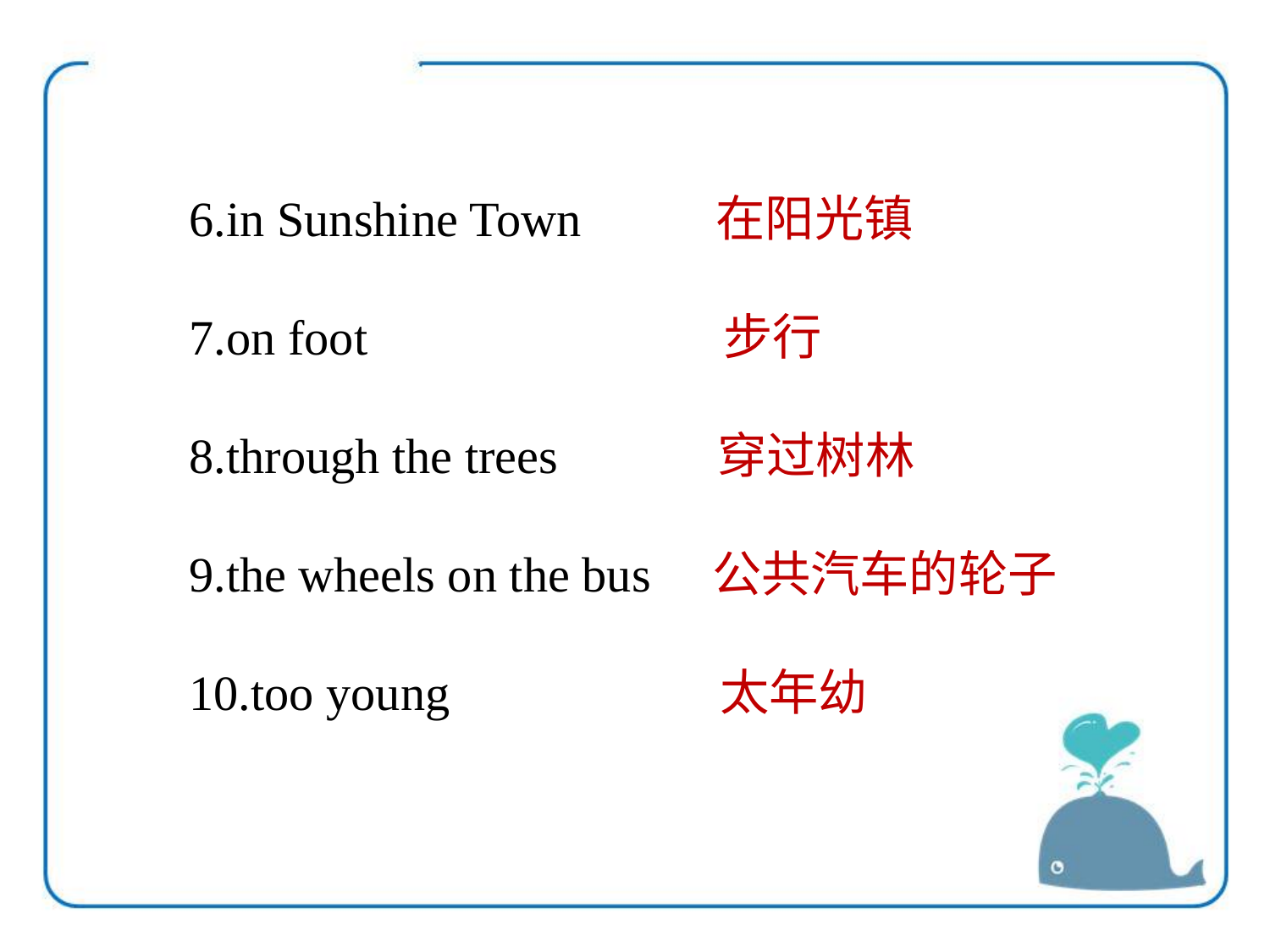

6.in Sunshine Town          在阳光镇
7.on foot                            步行
8.through the trees            穿过树林
9.the wheels on the bus    公共汽车的轮子
10.too young                     太年幼